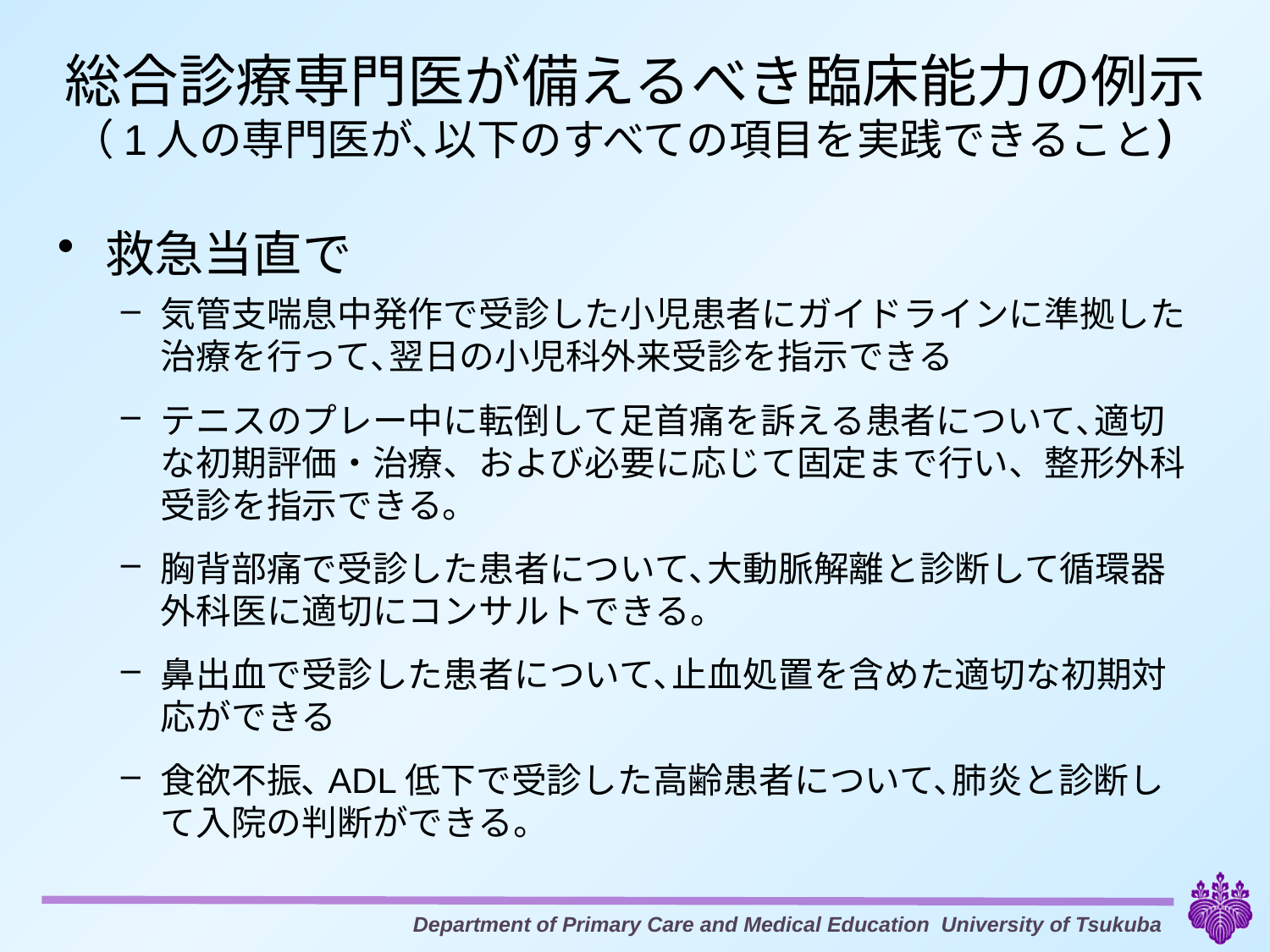

# 総合診療専門医が備えるべき臨床能力の例示 （1人の専門医が､以下のすべての項目を実践できること）
救急当直で
気管支喘息中発作で受診した小児患者にガイドラインに準拠した治療を行って､翌日の小児科外来受診を指示できる
テニスのプレー中に転倒して足首痛を訴える患者について､適切な初期評価・治療、および必要に応じて固定まで行い、整形外科受診を指示できる。
胸背部痛で受診した患者について､大動脈解離と診断して循環器外科医に適切にコンサルトできる。
鼻出血で受診した患者について､止血処置を含めた適切な初期対応ができる
食欲不振､ADL低下で受診した高齢患者について､肺炎と診断して入院の判断ができる。